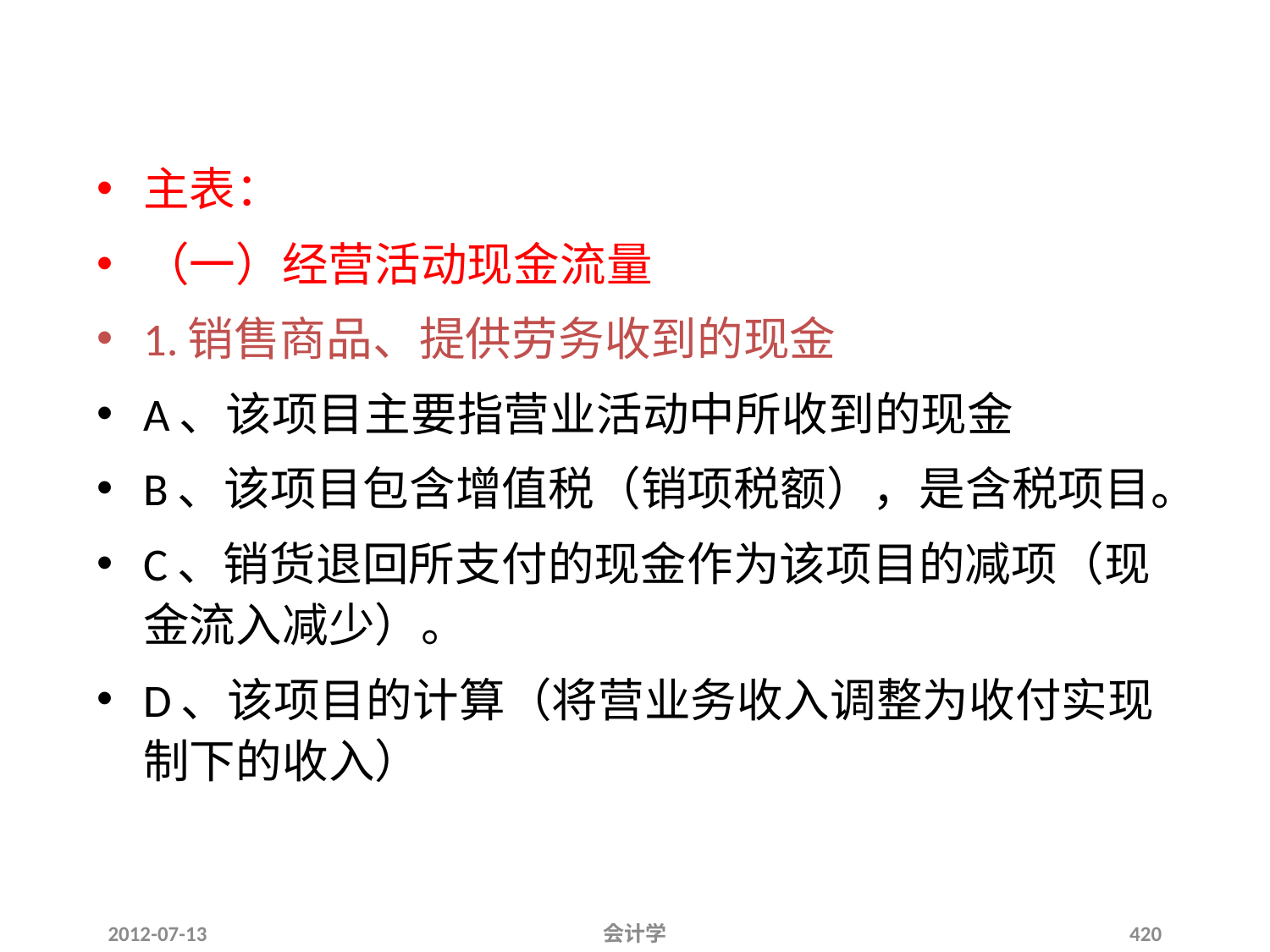

# 四、现金流量表各项目的经济含义
主表：
（一）经营活动现金流量
1.销售商品、提供劳务收到的现金
A、该项目主要指营业活动中所收到的现金
B、该项目包含增值税（销项税额），是含税项目。
C、销货退回所支付的现金作为该项目的减项（现金流入减少）。
D、该项目的计算（将营业务收入调整为收付实现制下的收入）
2012-07-13
会计学
420